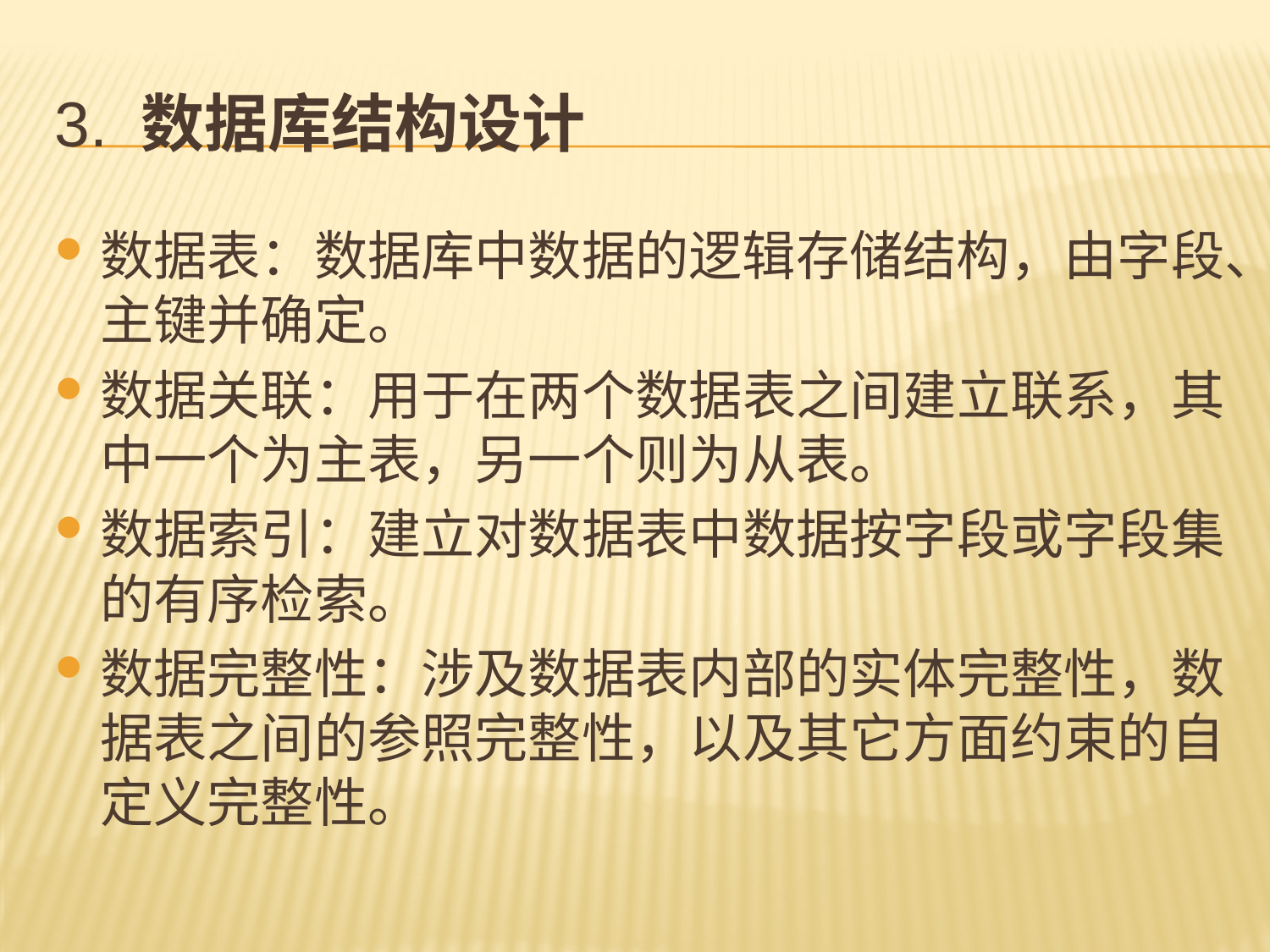

# 3. 数据库结构设计
数据表：数据库中数据的逻辑存储结构，由字段、主键并确定。
数据关联：用于在两个数据表之间建立联系，其中一个为主表，另一个则为从表。
数据索引：建立对数据表中数据按字段或字段集的有序检索。
数据完整性：涉及数据表内部的实体完整性，数据表之间的参照完整性，以及其它方面约束的自定义完整性。